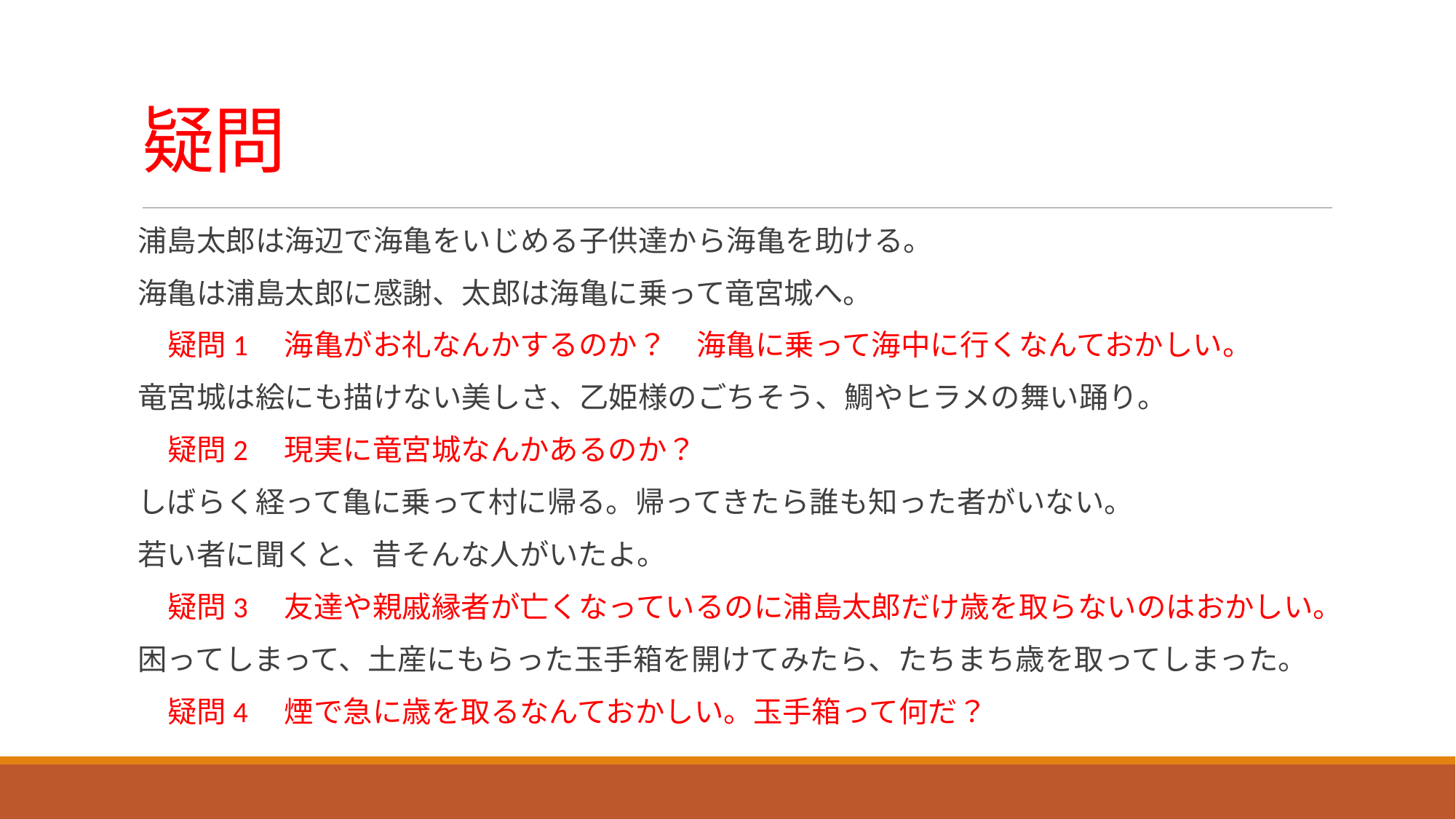

# 疑問
浦島太郎は海辺で海亀をいじめる子供達から海亀を助ける。
海亀は浦島太郎に感謝、太郎は海亀に乗って竜宮城へ。
　疑問1　海亀がお礼なんかするのか？　海亀に乗って海中に行くなんておかしい。
竜宮城は絵にも描けない美しさ、乙姫様のごちそう、鯛やヒラメの舞い踊り。
　疑問2　現実に竜宮城なんかあるのか？
しばらく経って亀に乗って村に帰る。帰ってきたら誰も知った者がいない。
若い者に聞くと、昔そんな人がいたよ。
　疑問3　友達や親戚縁者が亡くなっているのに浦島太郎だけ歳を取らないのはおかしい。
困ってしまって、土産にもらった玉手箱を開けてみたら、たちまち歳を取ってしまった。
　疑問4　煙で急に歳を取るなんておかしい。玉手箱って何だ？